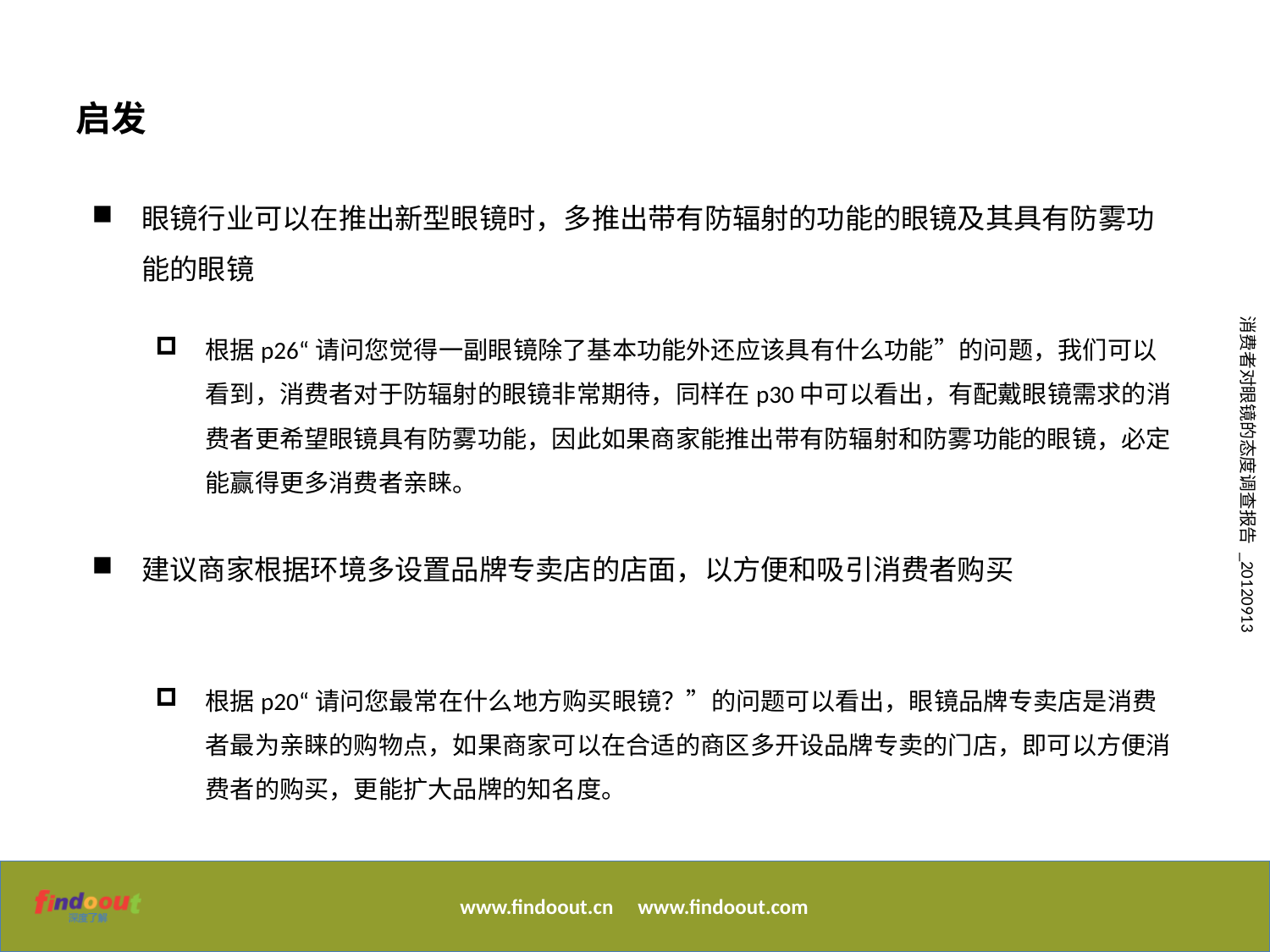

启发
眼镜行业可以在推出新型眼镜时，多推出带有防辐射的功能的眼镜及其具有防雾功能的眼镜
根据p26“请问您觉得一副眼镜除了基本功能外还应该具有什么功能”的问题，我们可以看到，消费者对于防辐射的眼镜非常期待，同样在p30中可以看出，有配戴眼镜需求的消费者更希望眼镜具有防雾功能，因此如果商家能推出带有防辐射和防雾功能的眼镜，必定能赢得更多消费者亲睐。
建议商家根据环境多设置品牌专卖店的店面，以方便和吸引消费者购买
根据p20“请问您最常在什么地方购买眼镜？”的问题可以看出，眼镜品牌专卖店是消费者最为亲睐的购物点，如果商家可以在合适的商区多开设品牌专卖的门店，即可以方便消费者的购买，更能扩大品牌的知名度。